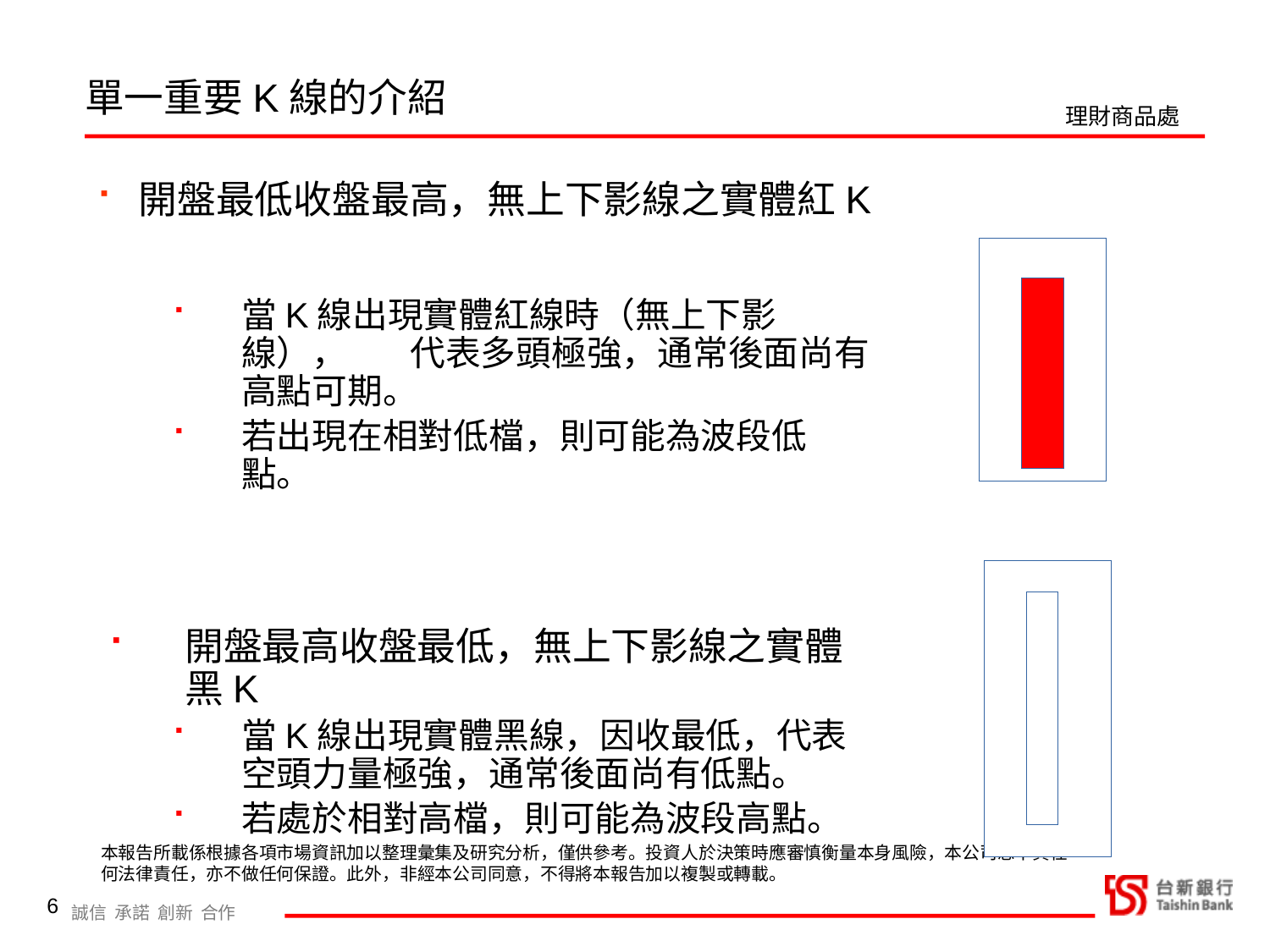

單一重要K線的介紹
開盤最低收盤最高，無上下影線之實體紅K

當K線出現實體紅線時（無上下影線），        代表多頭極強，通常後面尚有高點可期。
若出現在相對低檔，則可能為波段低點。

開盤最高收盤最低，無上下影線之實體黑K
當K線出現實體黑線，因收最低，代表空頭力量極強，通常後面尚有低點。
若處於相對高檔，則可能為波段高點。

6